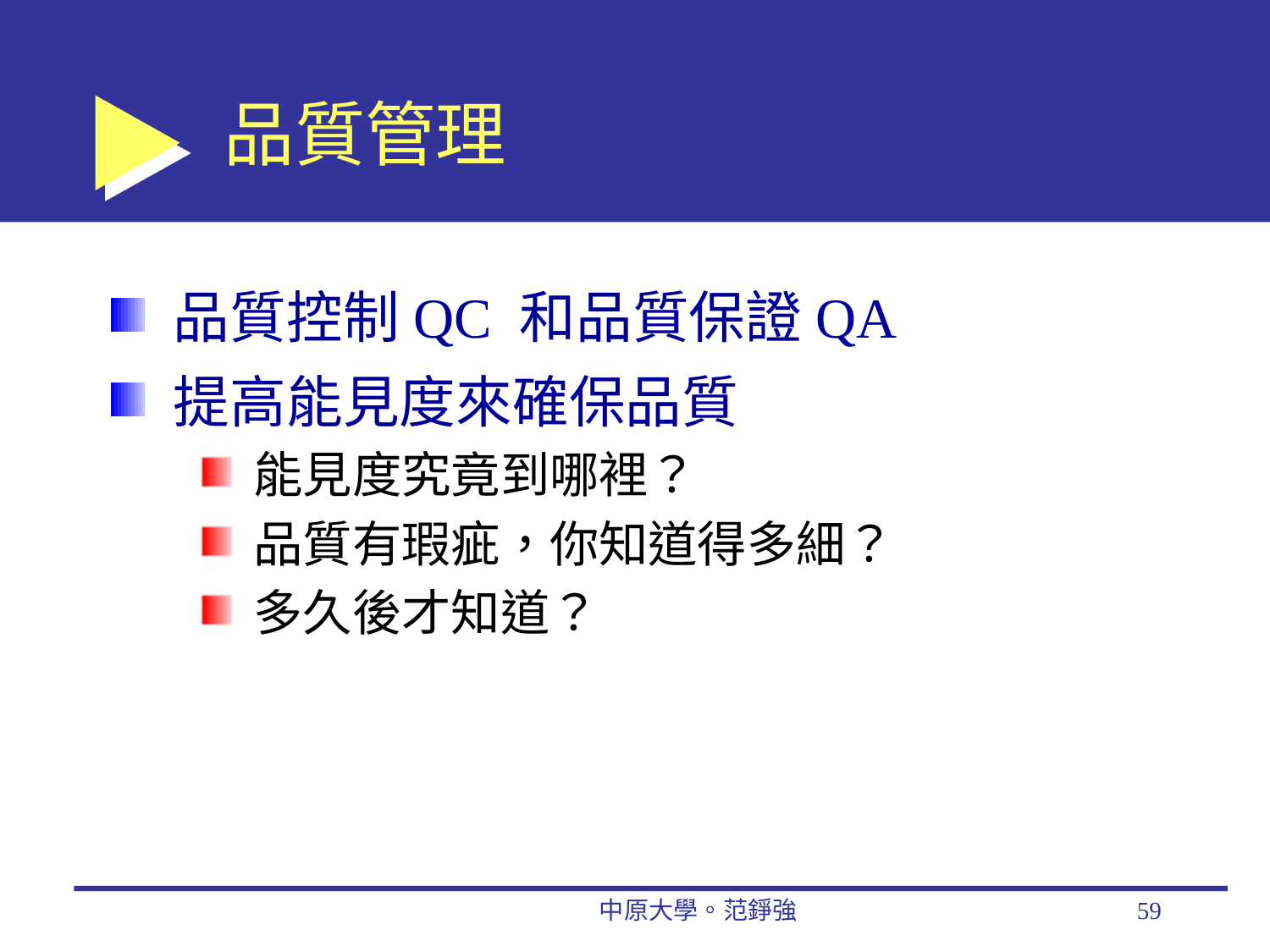

# 品質管理
品質控制QC 和品質保證QA
提高能見度來確保品質
能見度究竟到哪裡？
品質有瑕疵，你知道得多細？
多久後才知道？
中原大學。范錚強
59